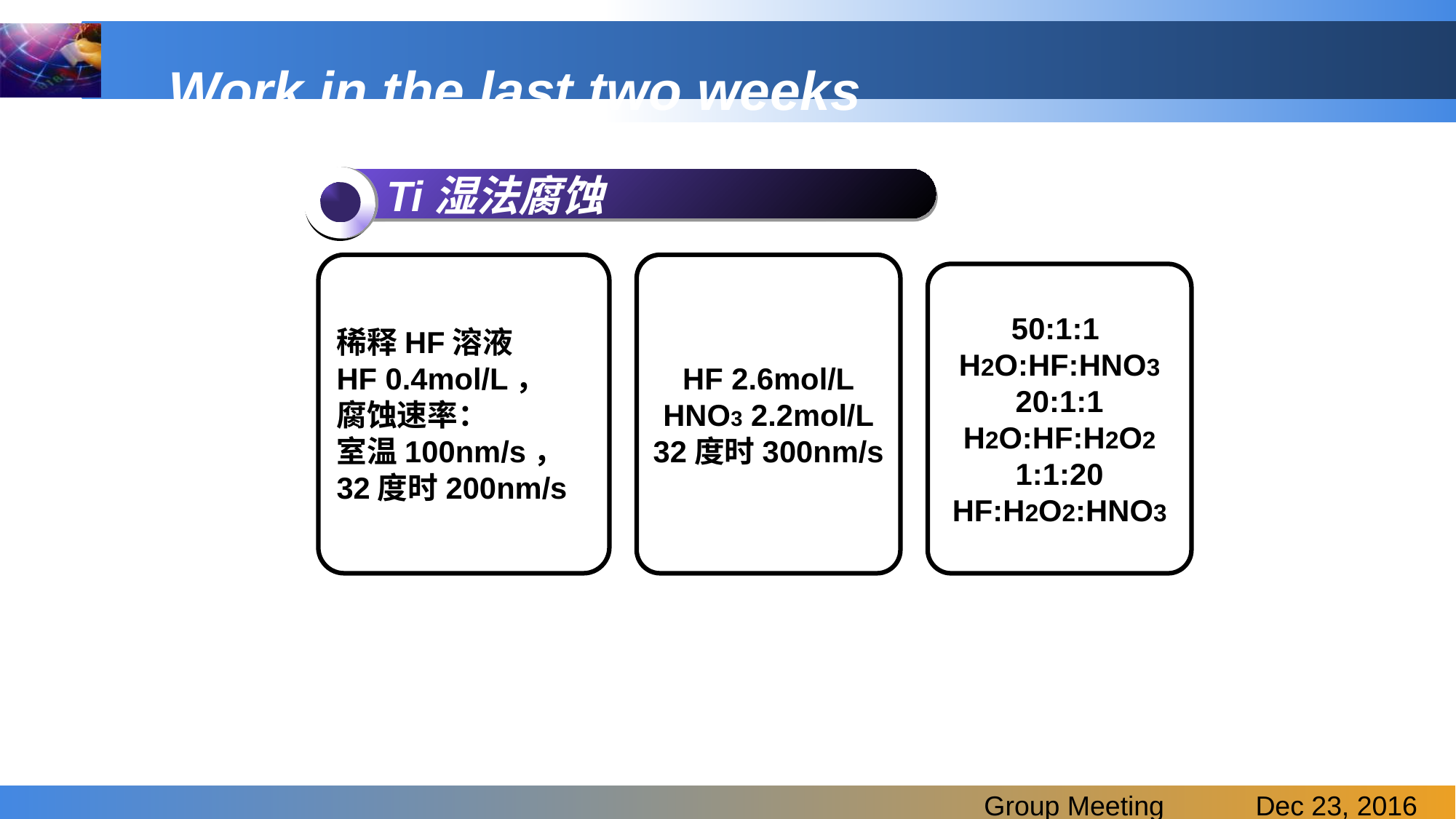

# Work in the last two weeks

Ti湿法腐蚀
稀释HF溶液
HF 0.4mol/L，
腐蚀速率：
室温100nm/s，
32度时200nm/s
HF 2.6mol/L
HNO3 2.2mol/L
32度时300nm/s
50:1:1
H2O:HF:HNO3
20:1:1
H2O:HF:H2O2
1:1:20
HF:H2O2:HNO3